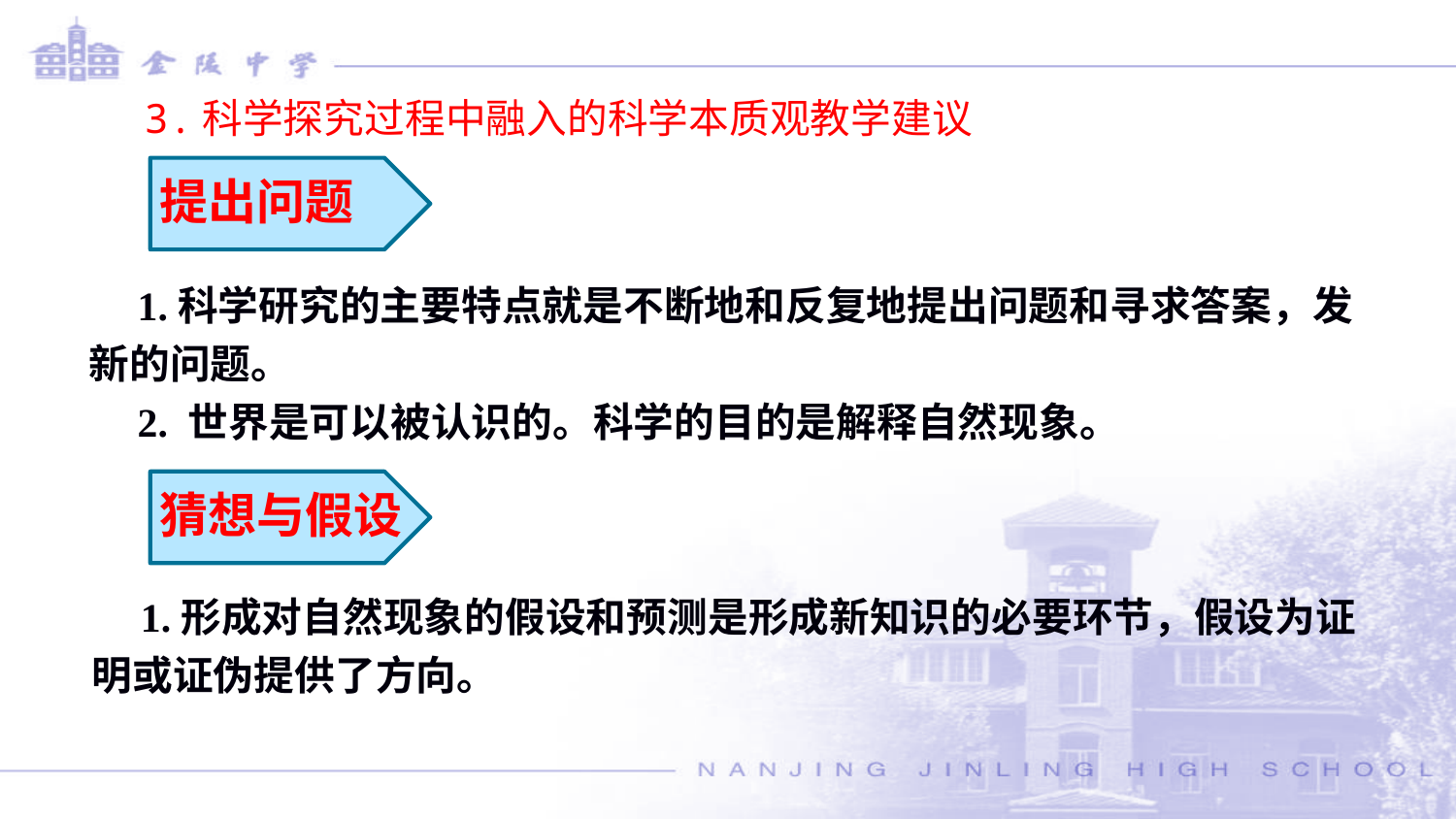

3.科学探究过程中融入的科学本质观教学建议

提出问题
1.科学研究的主要特点就是不断地和反复地提出问题和寻求答案，发新的问题。
2. 世界是可以被认识的。科学的目的是解释自然现象。

猜想与假设
1.形成对自然现象的假设和预测是形成新知识的必要环节，假设为证明或证伪提供了方向。